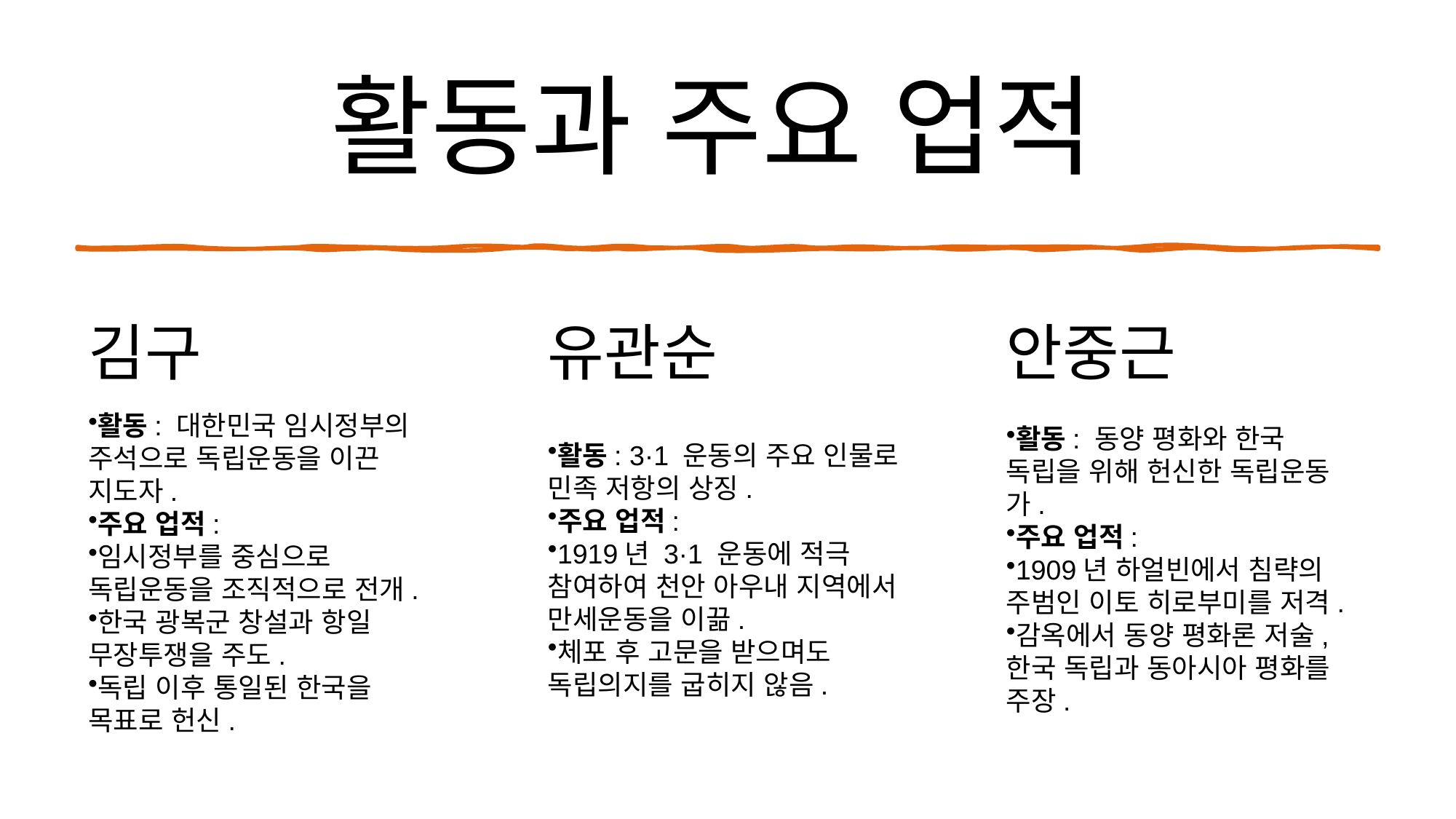

# 활동과 주요 업적
김구
유관순
안중근
활동: 대한민국 임시정부의 주석으로 독립운동을 이끈 지도자.
주요 업적:
임시정부를 중심으로 독립운동을 조직적으로 전개.
한국 광복군 창설과 항일 무장투쟁을 주도.
독립 이후 통일된 한국을 목표로 헌신.
활동: 동양 평화와 한국 독립을 위해 헌신한 독립운동가.
주요 업적:
1909년 하얼빈에서 침략의 주범인 이토 히로부미를 저격.
감옥에서 동양 평화론 저술, 한국 독립과 동아시아 평화를 주장.
활동: 3·1 운동의 주요 인물로 민족 저항의 상징.
주요 업적:
1919년 3·1 운동에 적극 참여하여 천안 아우내 지역에서 만세운동을 이끎.
체포 후 고문을 받으며도 독립의지를 굽히지 않음.